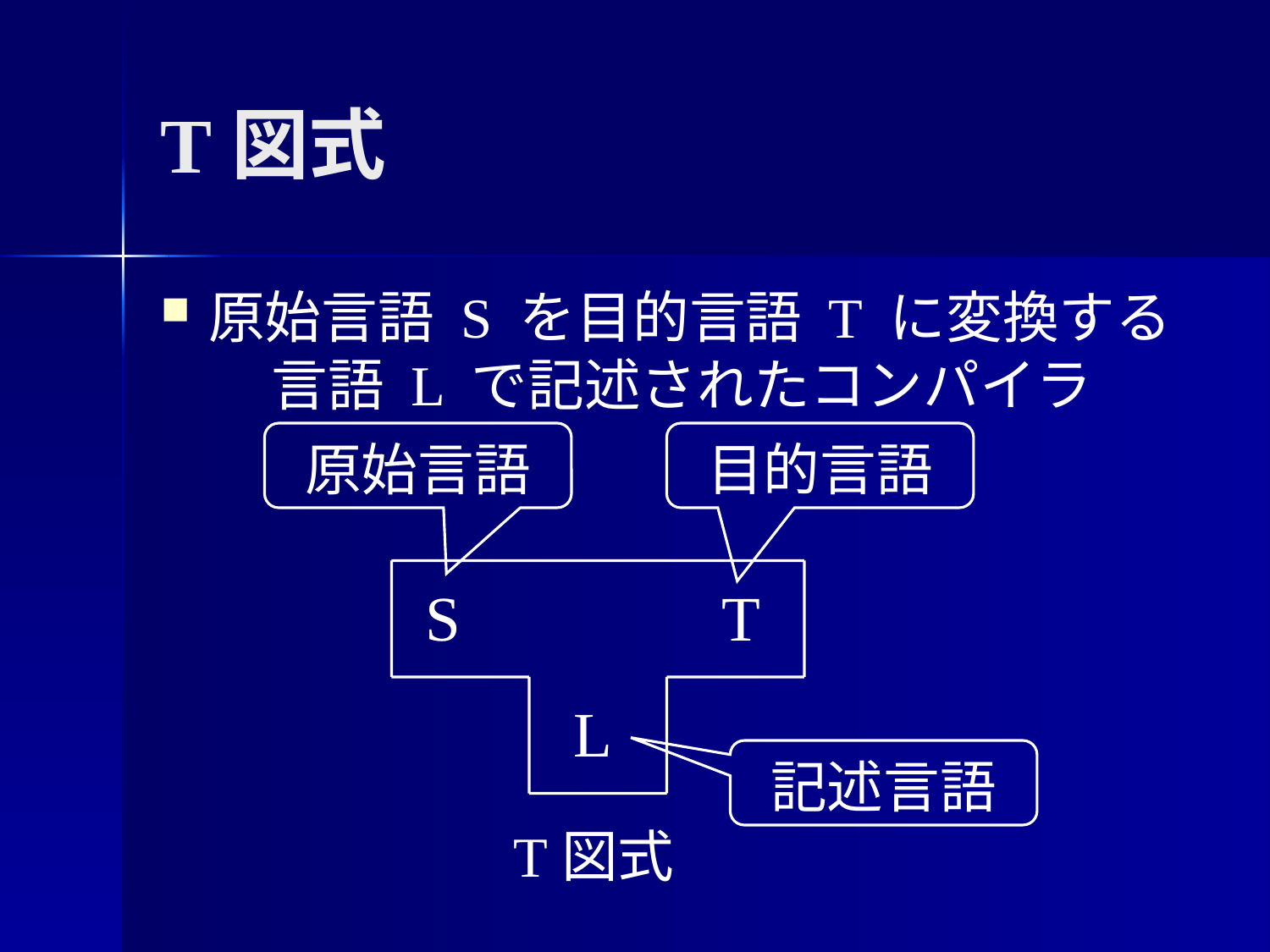

# T図式
原始言語 S を目的言語 T に変換する      言語 L で記述されたコンパイラ
原始言語
目的言語

S
T

L

T図式
記述言語